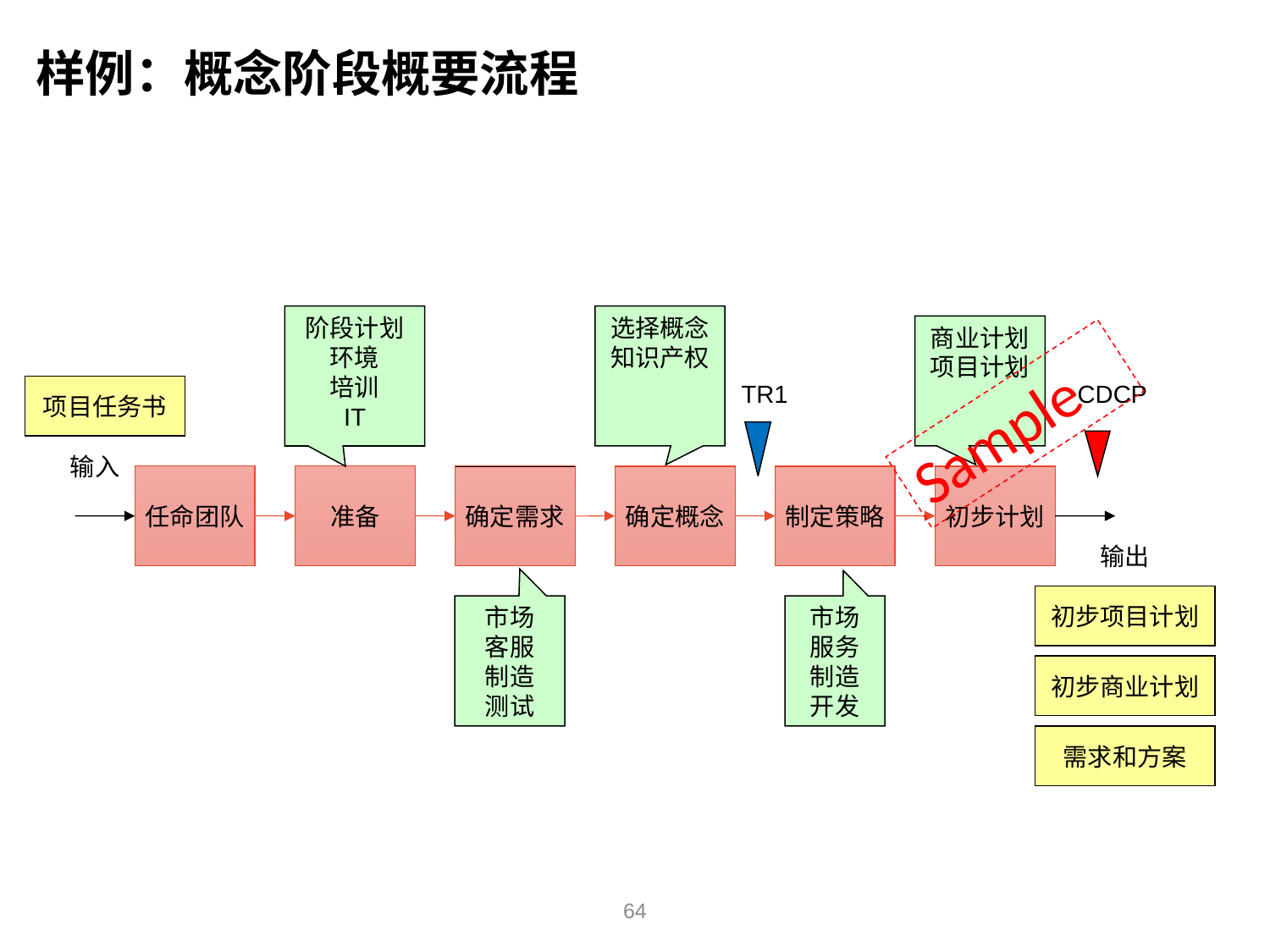

样例：概念阶段概要流程
阶段计划
环境
培训
IT
选择概念
知识产权
商业计划
项目计划
TR1
CDCP
项目任务书
Sample

输入
任命团队
准备
确定需求
确定概念
制定策略
初步计划

输出
初步项目计划
市场
客服
制造
测试
市场
服务
制造
开发
初步商业计划
需求和方案
64